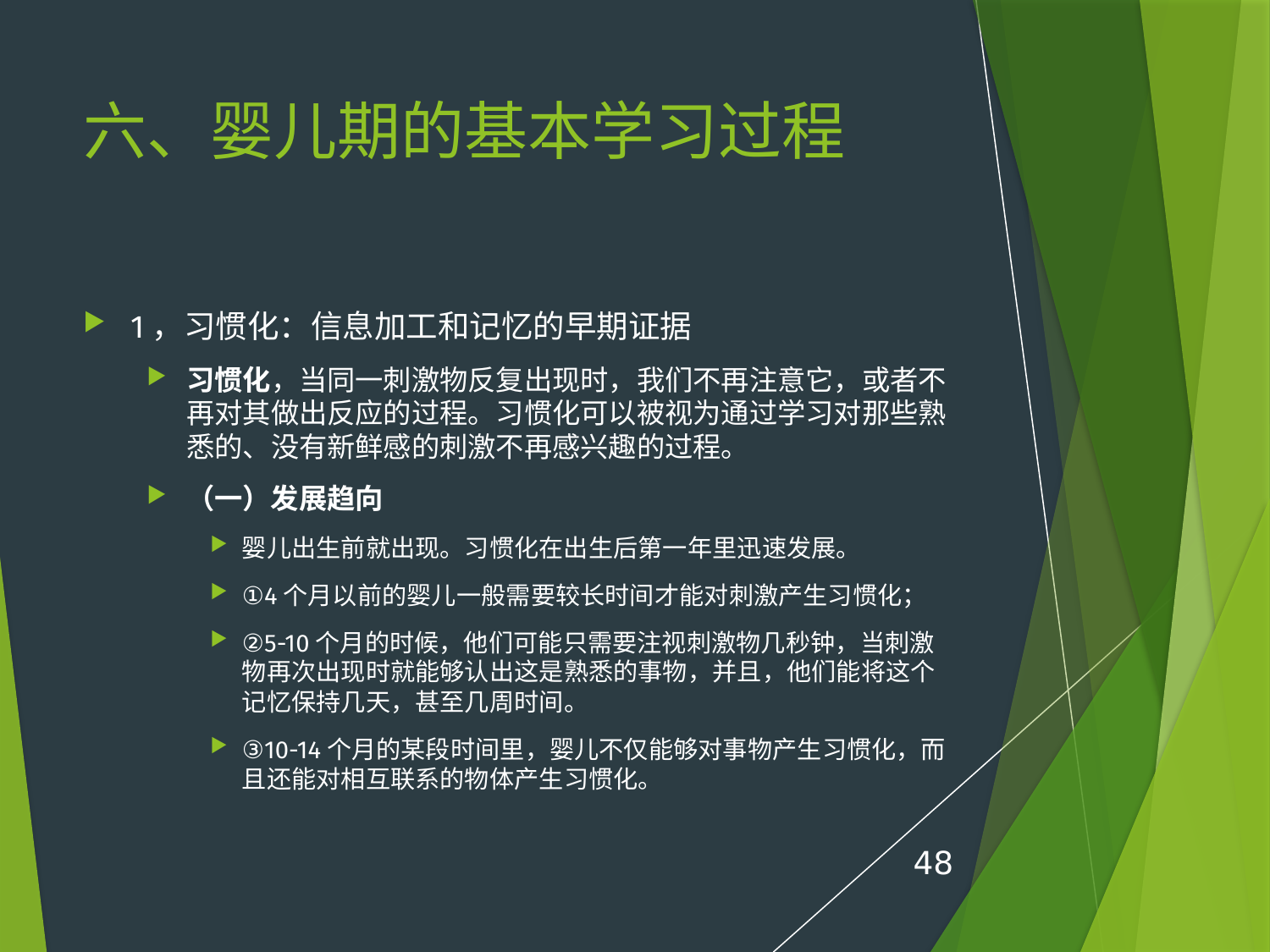

# 六、婴儿期的基本学习过程
1，习惯化：信息加工和记忆的早期证据
习惯化，当同一刺激物反复出现时，我们不再注意它，或者不再对其做出反应的过程。习惯化可以被视为通过学习对那些熟悉的、没有新鲜感的刺激不再感兴趣的过程。
（一）发展趋向
婴儿出生前就出现。习惯化在出生后第一年里迅速发展。
①4个月以前的婴儿一般需要较长时间才能对刺激产生习惯化；
②5-10个月的时候，他们可能只需要注视刺激物几秒钟，当刺激物再次出现时就能够认出这是熟悉的事物，并且，他们能将这个记忆保持几天，甚至几周时间。
③10-14个月的某段时间里，婴儿不仅能够对事物产生习惯化，而且还能对相互联系的物体产生习惯化。
48